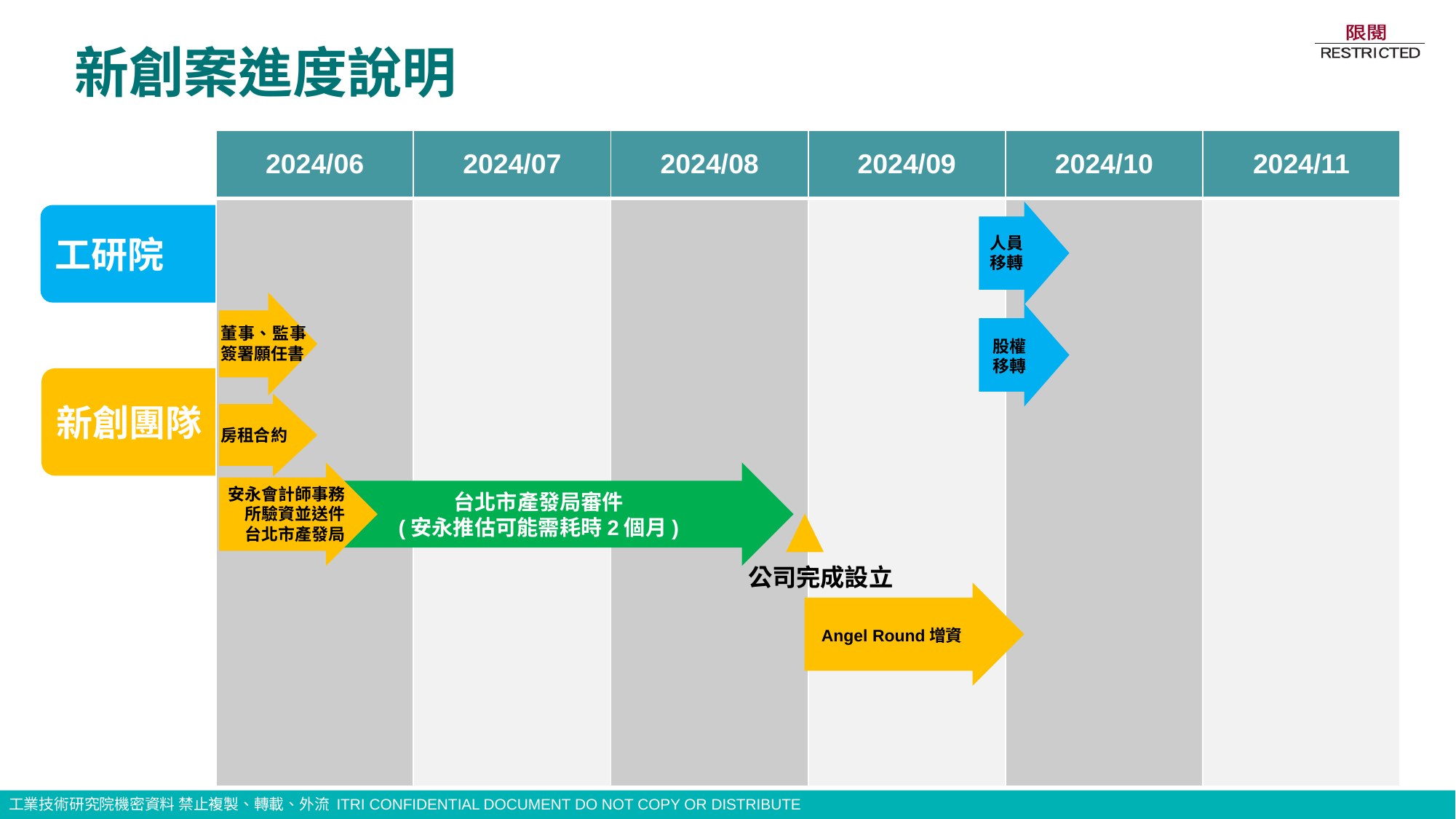

# 新創案進度說明
| 2024/06 | 2024/07 | 2024/08 | 2024/09 | 2024/10 | 2024/11 |
| --- | --- | --- | --- | --- | --- |
|  |  |  |  |  |  |

工研院
人員移轉

董事、監事簽署願任書
股權移轉
新創團隊

房租合約
台北市產發局審件
(安永推估可能需耗時2個月)

安永會計師事務所驗資並送件
台北市產發局

公司完成設立

Angel Round增資